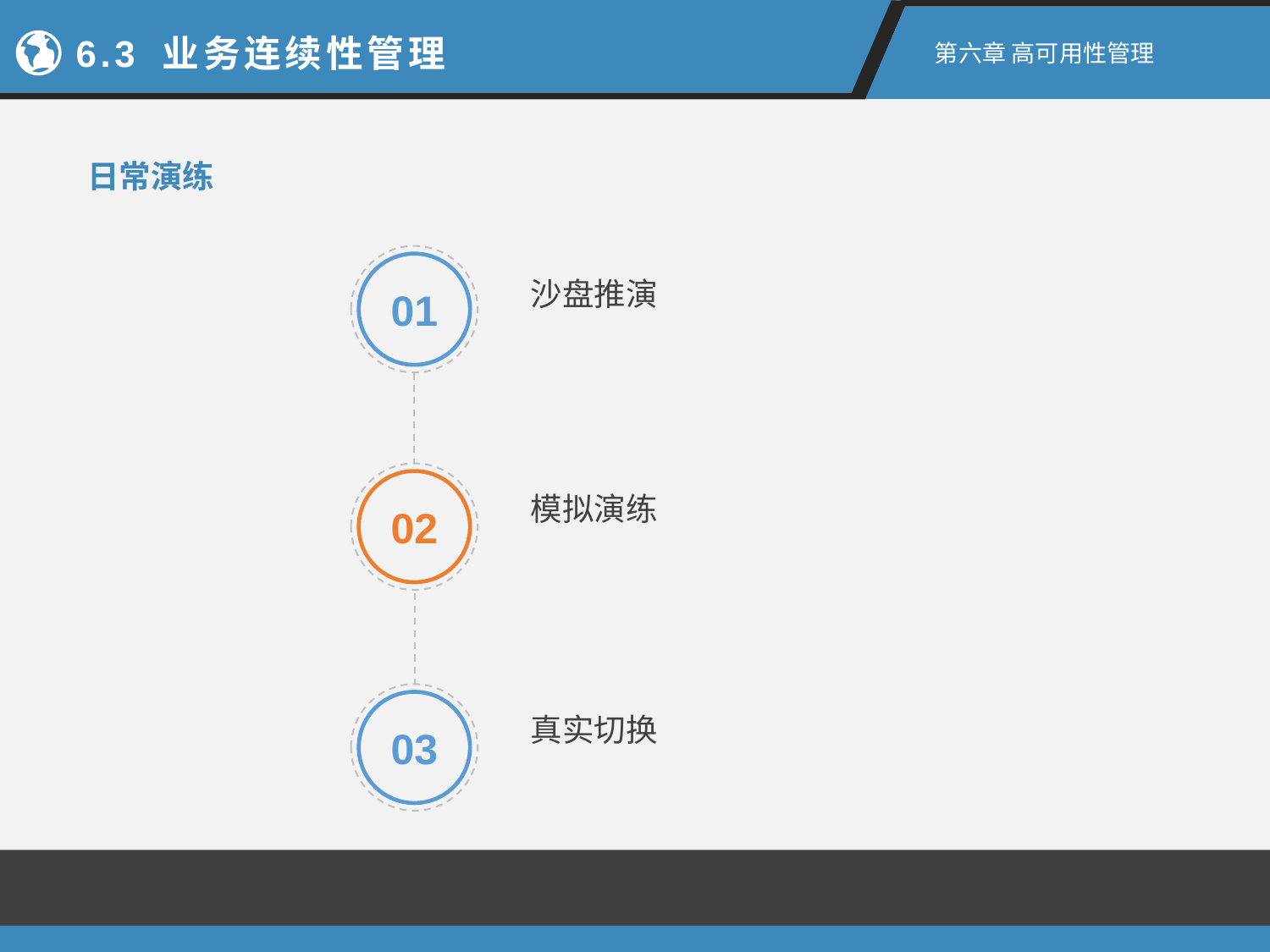

6.3 业务连续性管理

第六章 高可用性管理
日常演练

01
沙盘推演

02
模拟演练

03
真实切换